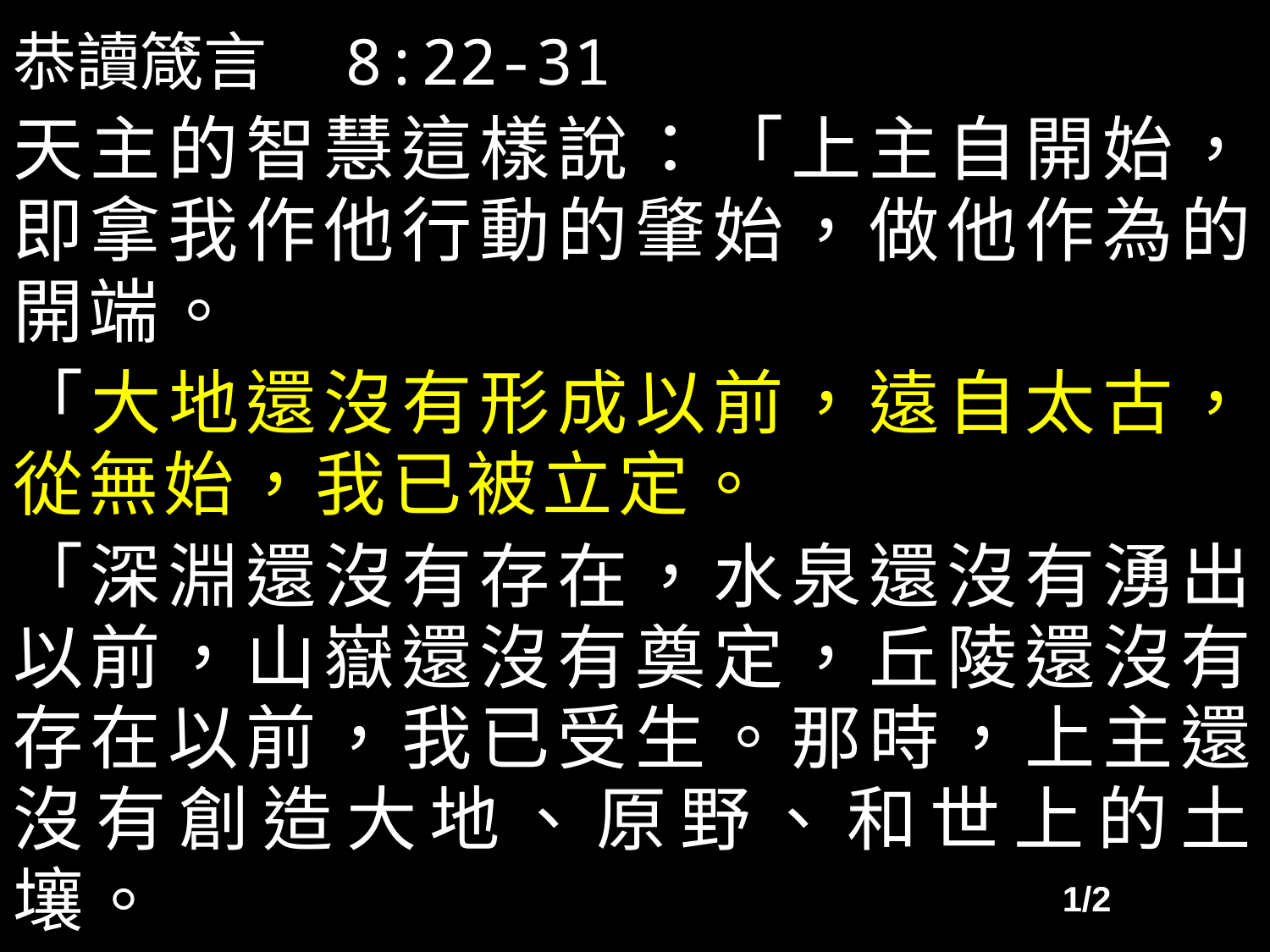

恭讀箴言　8:22-31
天主的智慧這樣說：「上主自開始，即拿我作他行動的肇始，做他作為的開端。
「大地還沒有形成以前，遠自太古，從無始，我已被立定。
「深淵還沒有存在，水泉還沒有湧出以前，山嶽還沒有奠定，丘陵還沒有存在以前，我已受生。那時，上主還沒有創造大地、原野、和世上的土壤。
1/2